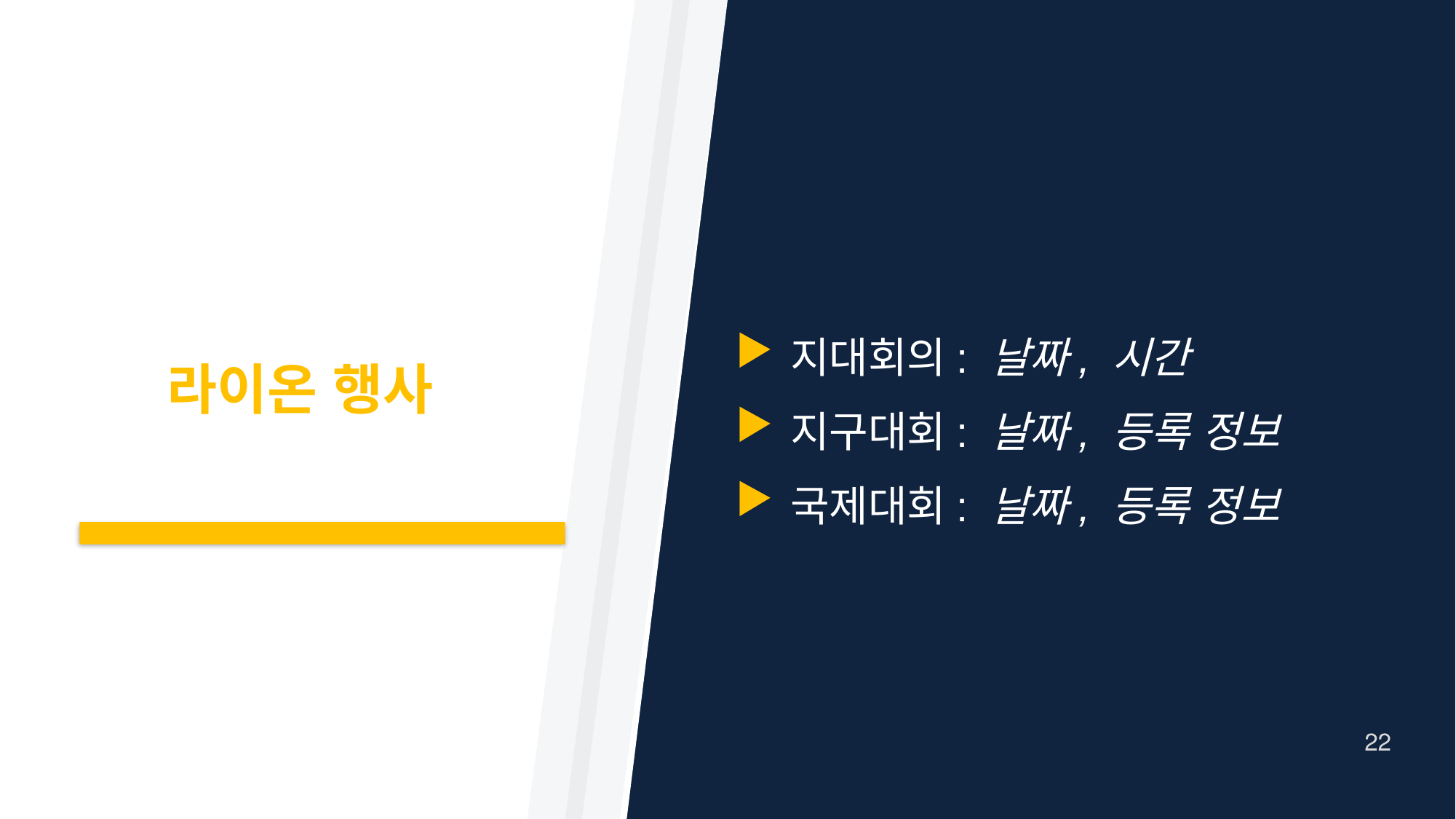

지대회의: 날짜, 시간
지구대회: 날짜, 등록 정보
국제대회: 날짜, 등록 정보
# 라이온 행사